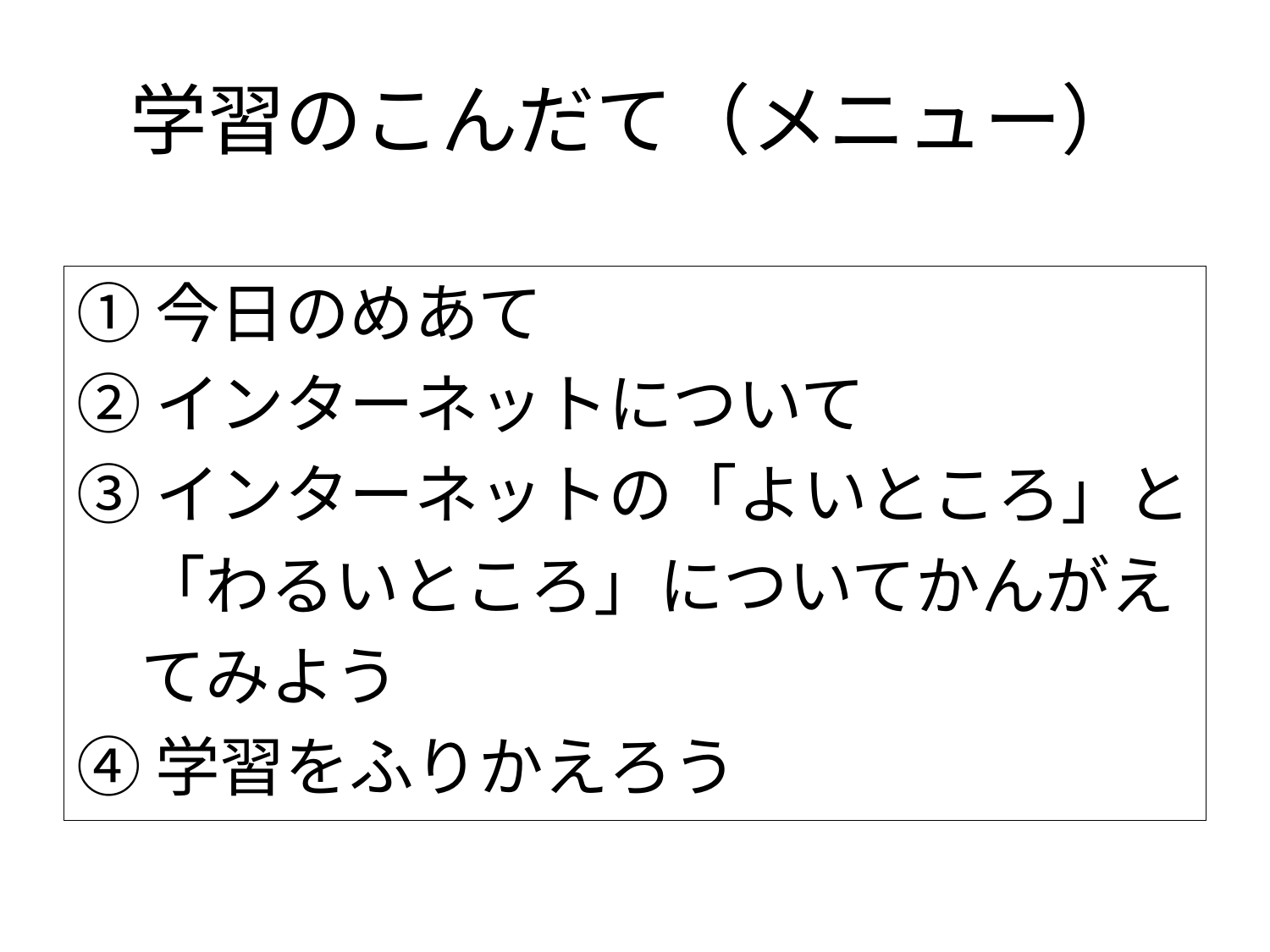

# 学習のこんだて（メニュー）
①今日のめあて
②インターネットについて
③インターネットの「よいところ」と
　「わるいところ」についてかんがえ
　てみよう
④学習をふりかえろう